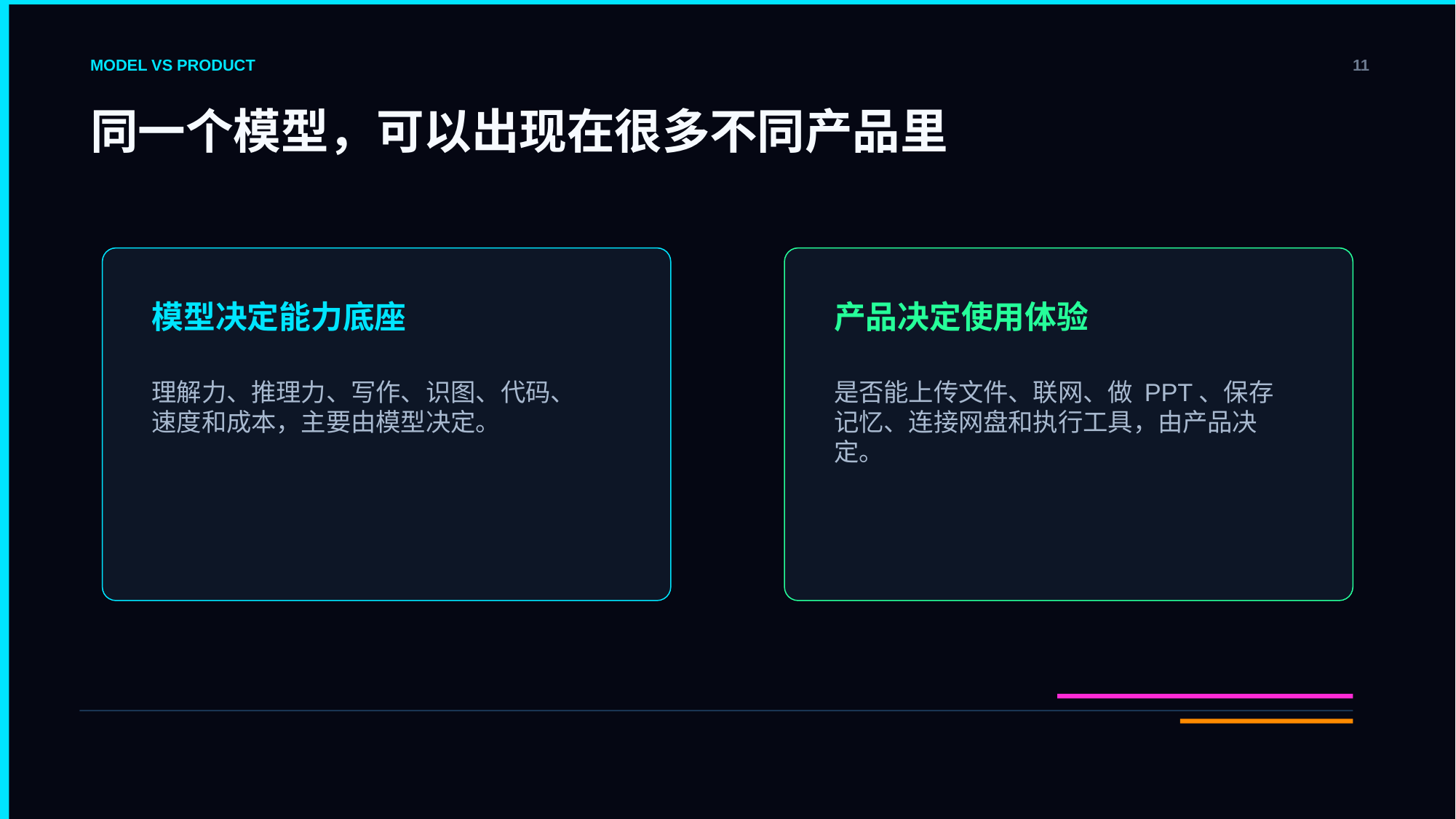

MODEL VS PRODUCT
11
同一个模型，可以出现在很多不同产品里

模型决定能力底座
产品决定使用体验
理解力、推理力、写作、识图、代码、速度和成本，主要由模型决定。
是否能上传文件、联网、做 PPT、保存记忆、连接网盘和执行工具，由产品决定。